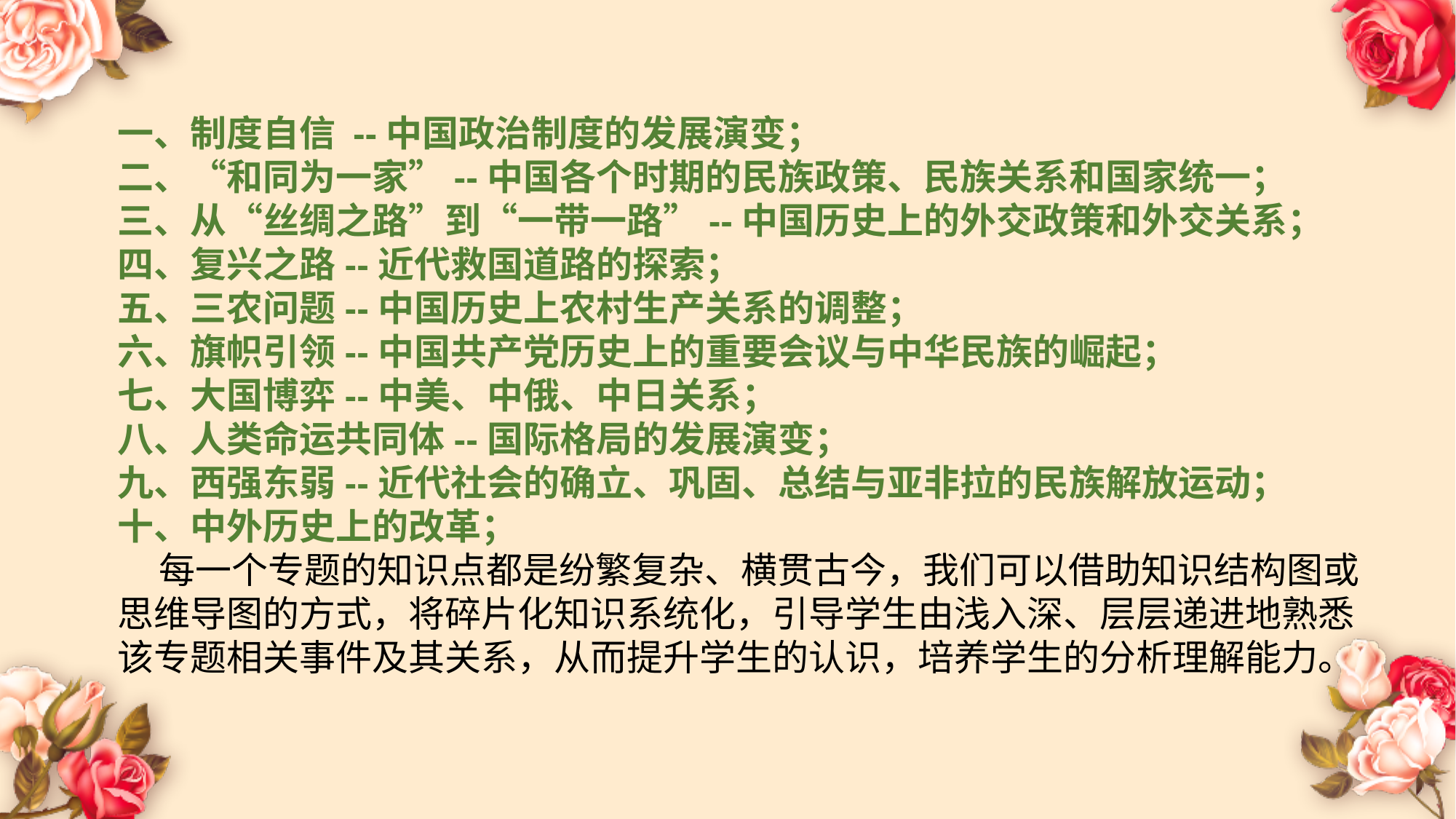

一、制度自信 --中国政治制度的发展演变；
二、“和同为一家”--中国各个时期的民族政策、民族关系和国家统一；
三、从“丝绸之路”到“一带一路”--中国历史上的外交政策和外交关系；
四、复兴之路--近代救国道路的探索；
五、三农问题--中国历史上农村生产关系的调整；
六、旗帜引领--中国共产党历史上的重要会议与中华民族的崛起；
七、大国博弈--中美、中俄、中日关系；
八、人类命运共同体--国际格局的发展演变；
九、西强东弱--近代社会的确立、巩固、总结与亚非拉的民族解放运动；
十、中外历史上的改革；
    每一个专题的知识点都是纷繁复杂、横贯古今，我们可以借助知识结构图或思维导图的方式，将碎片化知识系统化，引导学生由浅入深、层层递进地熟悉该专题相关事件及其关系，从而提升学生的认识，培养学生的分析理解能力。